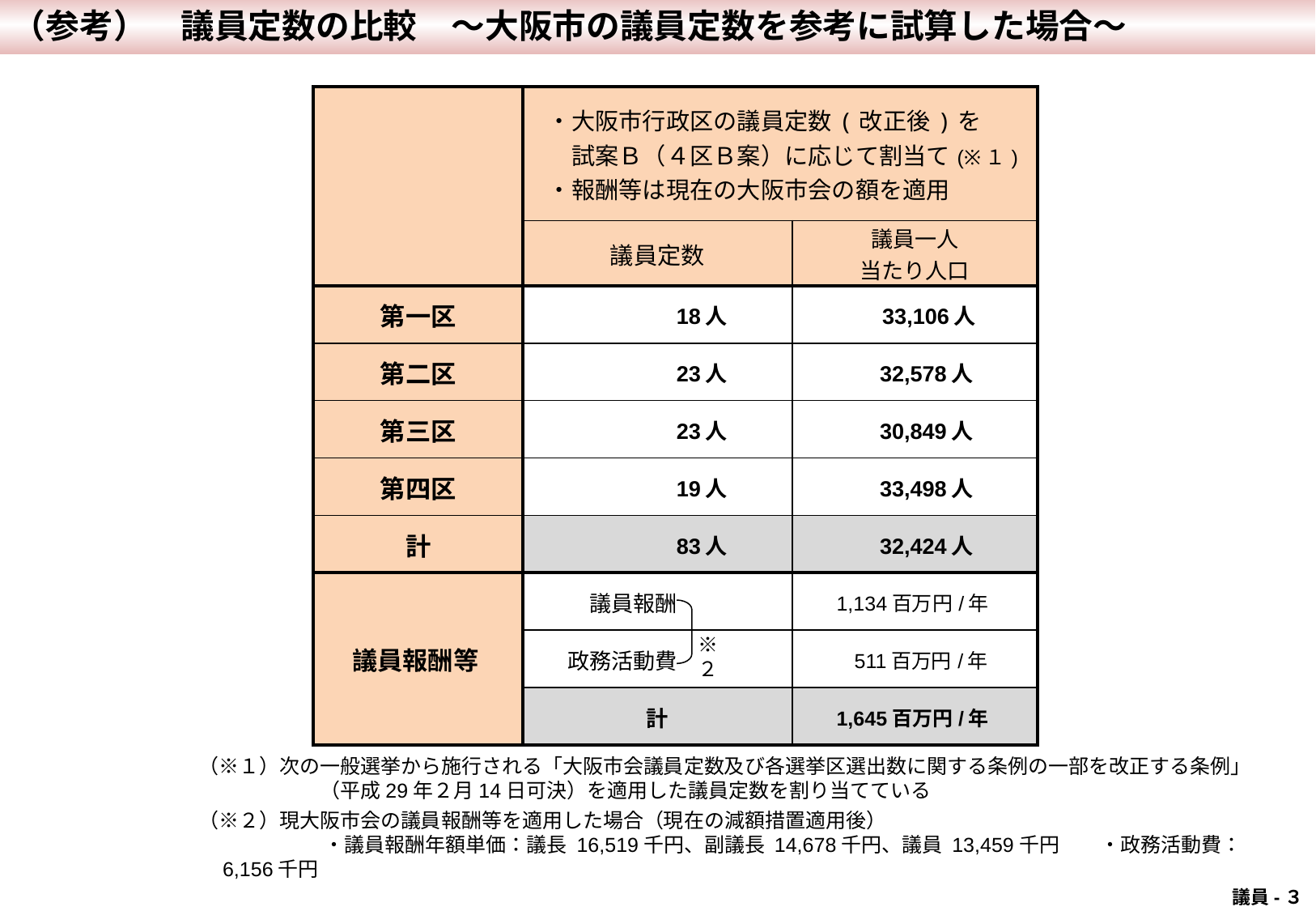

（参考）　議員定数の比較　～大阪市の議員定数を参考に試算した場合～
|  | ・大阪市行政区の議員定数(改正後)を 　　試案Ｂ（４区Ｂ案）に応じて割当て(※１) 　・報酬等は現在の大阪市会の額を適用 |  |
| --- | --- | --- |
|  | 議員定数 | 議員一人 当たり人口 |
| 第一区 | 18人 | 33,106人 |
| 第二区 | 23人 | 32,578人 |
| 第三区 | 23人 | 30,849人 |
| 第四区 | 19人 | 33,498人 |
| 計 | 83人 | 32,424人 |
| 議員報酬等 | 議員報酬 | 1,134百万円/年 |
|  | 政務活動費 | 511百万円/年 |
|  | 計 | 1,645百万円/年 |

※２
（※１）次の一般選挙から施行される「大阪市会議員定数及び各選挙区選出数に関する条例の一部を改正する条例」
　　　　　　（平成29年２月14日可決）を適用した議員定数を割り当てている
（※２）現大阪市会の議員報酬等を適用した場合（現在の減額措置適用後）
　　　　　　 ・議員報酬年額単価：議長 16,519千円、副議長 14,678千円、議員 13,459千円　　・政務活動費：6,156千円
 議員-３